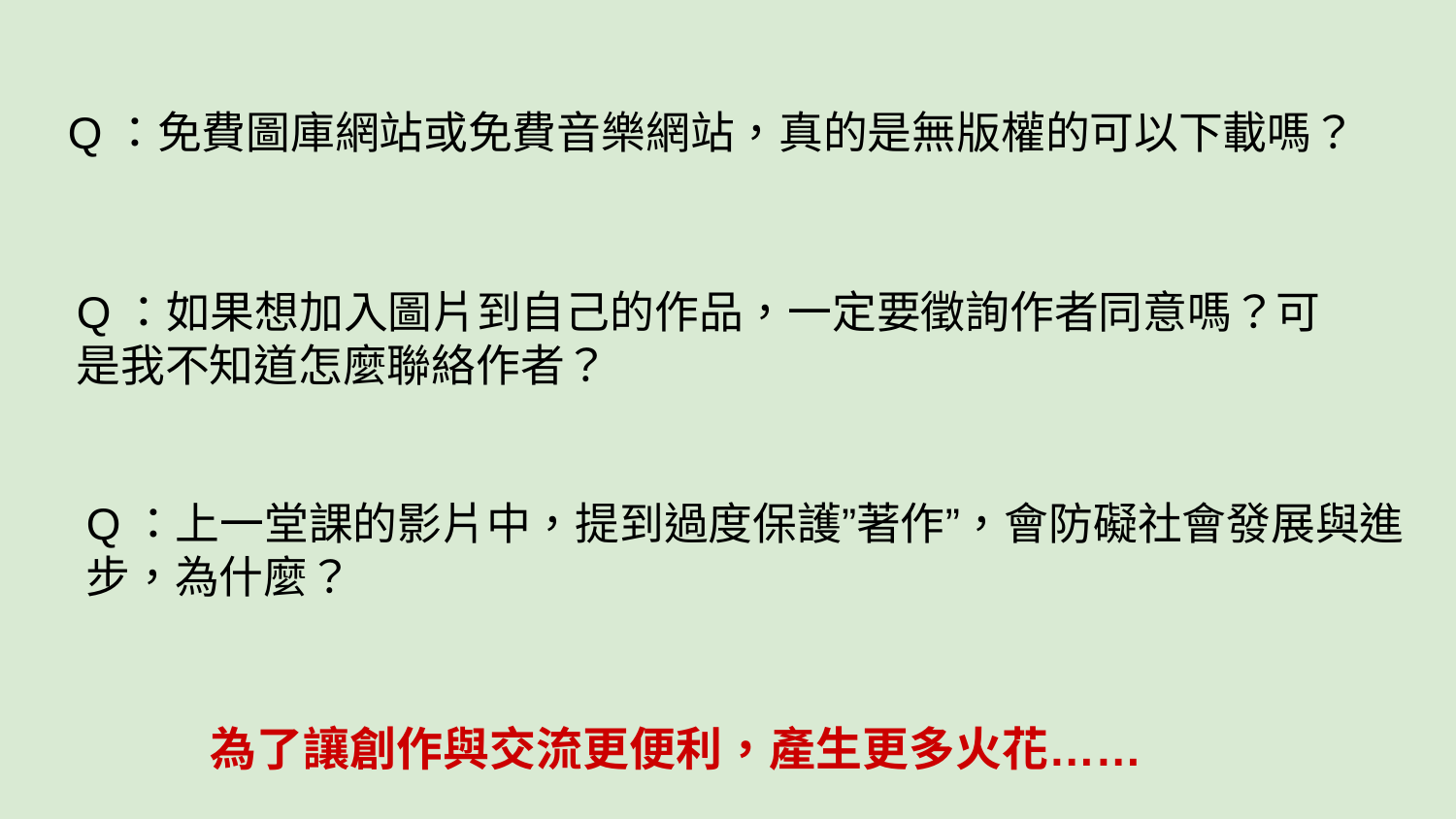

Q：免費圖庫網站或免費音樂網站，真的是無版權的可以下載嗎？
Q：如果想加入圖片到自己的作品，一定要徵詢作者同意嗎？可是我不知道怎麼聯絡作者？
Q：上一堂課的影片中，提到過度保護”著作”，會防礙社會發展與進步，為什麼？
為了讓創作與交流更便利，產生更多火花……